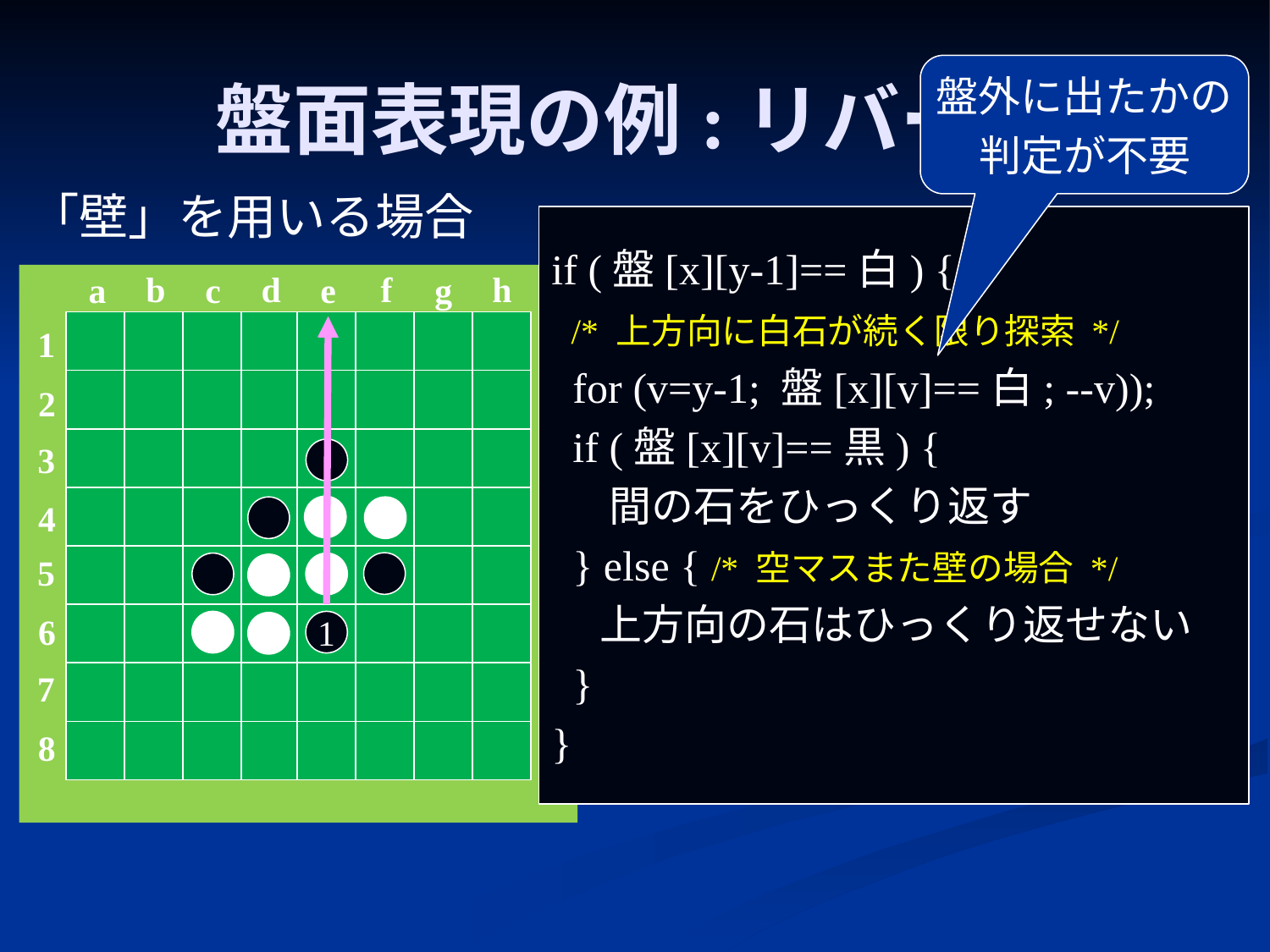

# 盤面表現の例:リバーシ
盤外に出たかの
判定が不要
「壁」を用いる場合
if (盤[x][y-1]==白) {
  /* 上方向に白石が続く限り探索 */
  for (v=y-1; 盤[x][v]==白; --v));
  if (盤[x][v]==黒) {
     間の石をひっくり返す
  } else { /* 空マスまた壁の場合 */
    上方向の石はひっくり返せない
  }
}
d
h
b
f
c
g
a
e

1
2
3

4

5

6

7
8
1